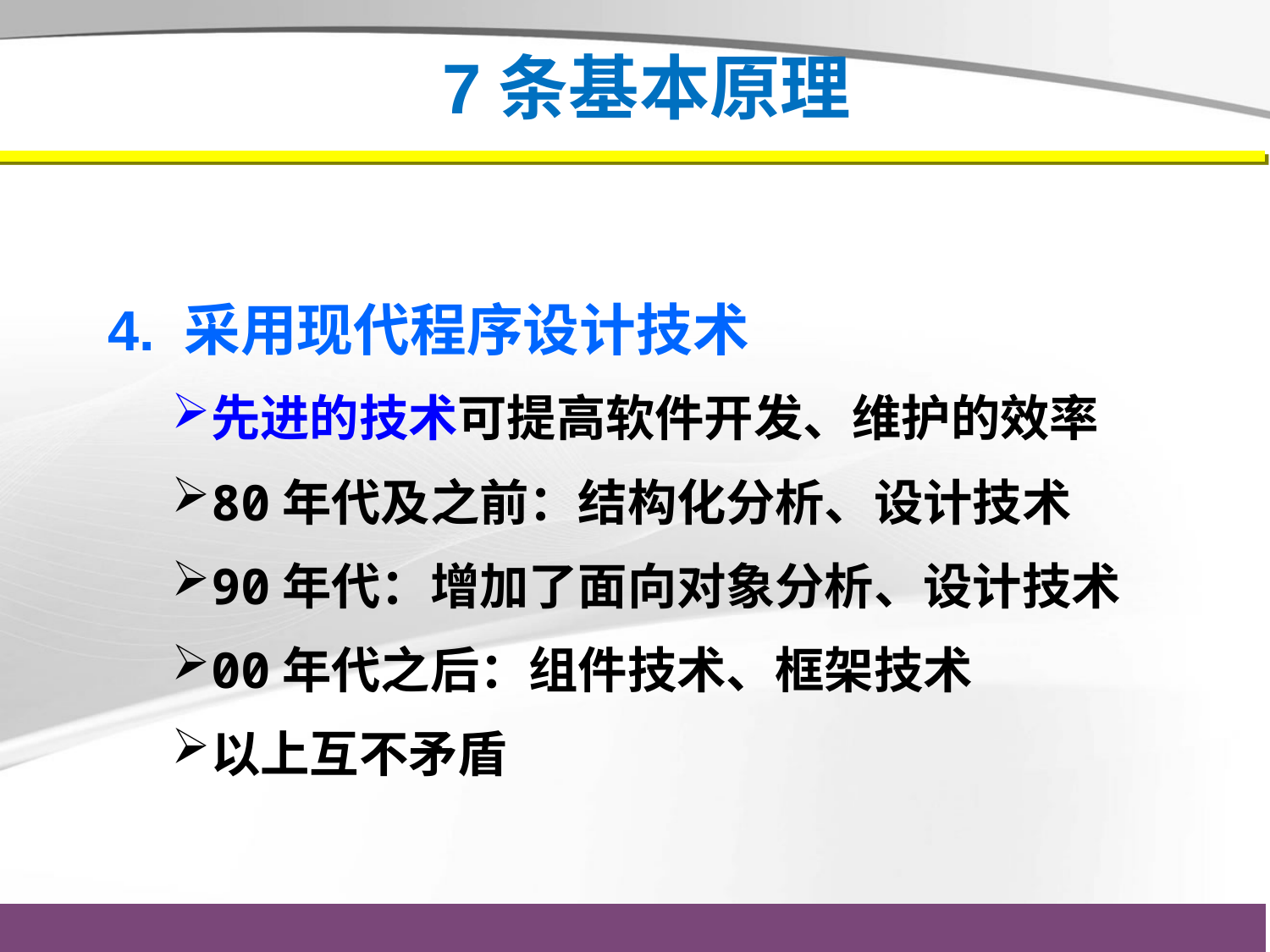

# 7条基本原理
4. 采用现代程序设计技术
先进的技术可提高软件开发、维护的效率
80年代及之前：结构化分析、设计技术
90年代：增加了面向对象分析、设计技术
00年代之后：组件技术、框架技术
以上互不矛盾